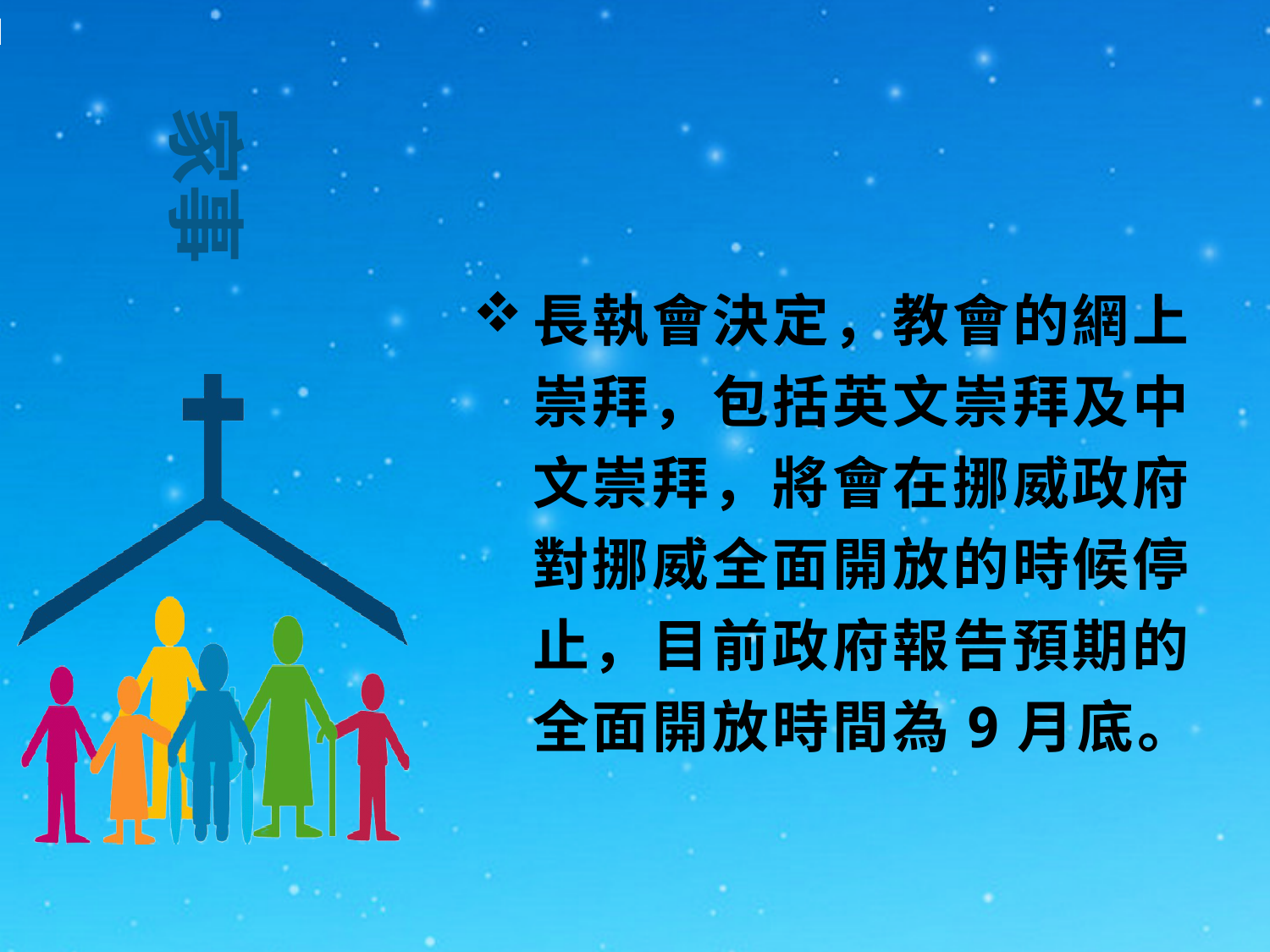

長執會決定，教會的網上崇拜，包括英文崇拜及中文崇拜，將會在挪威政府對挪威全面開放的時候停止，目前政府報告預期的全面開放時間為9月底。